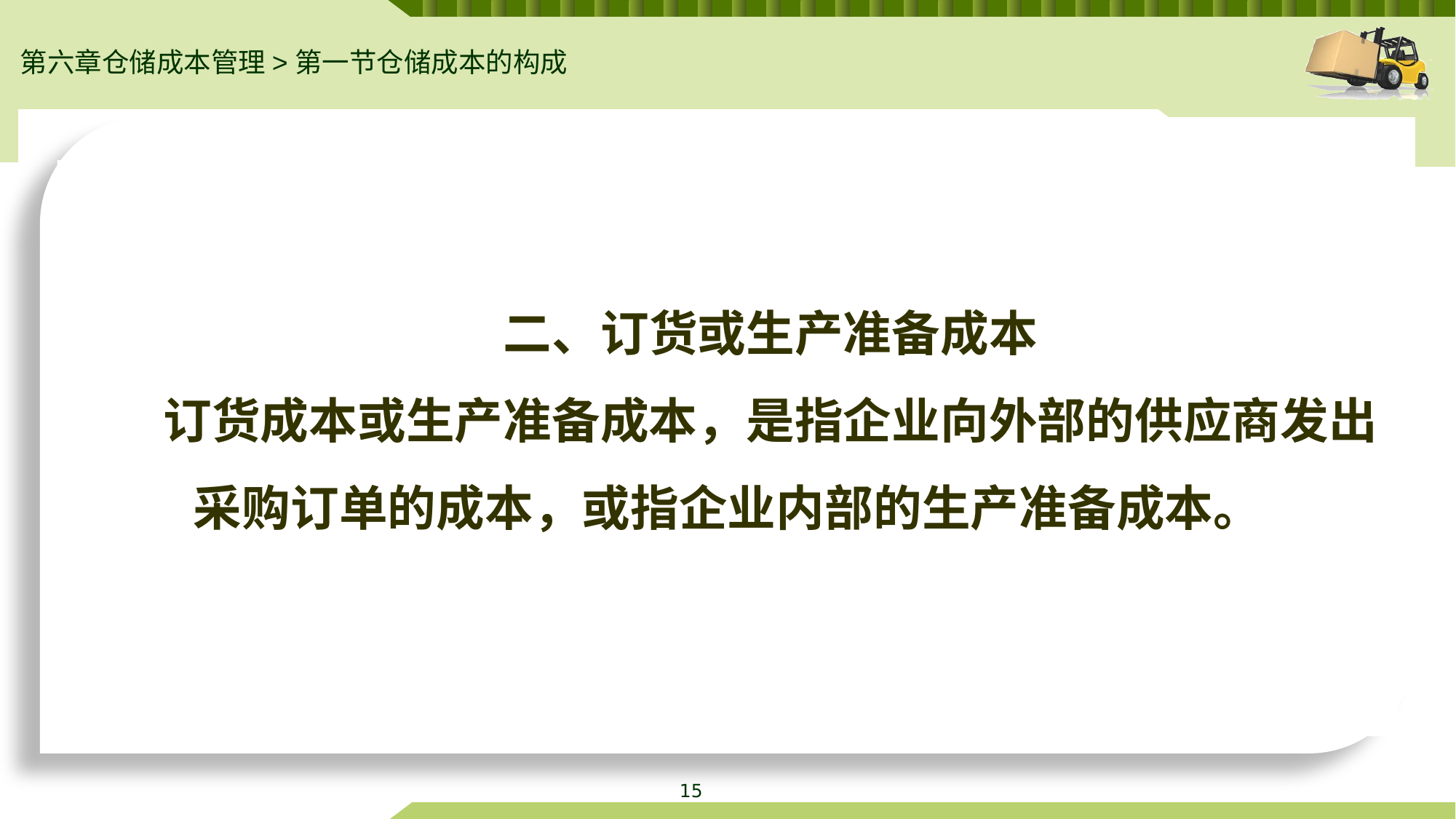

第六章仓储成本管理>第一节仓储成本的构成
二、订货或生产准备成本
订货成本或生产准备成本，是指企业向外部的供应商发出采购订单的成本，或指企业内部的生产准备成本。